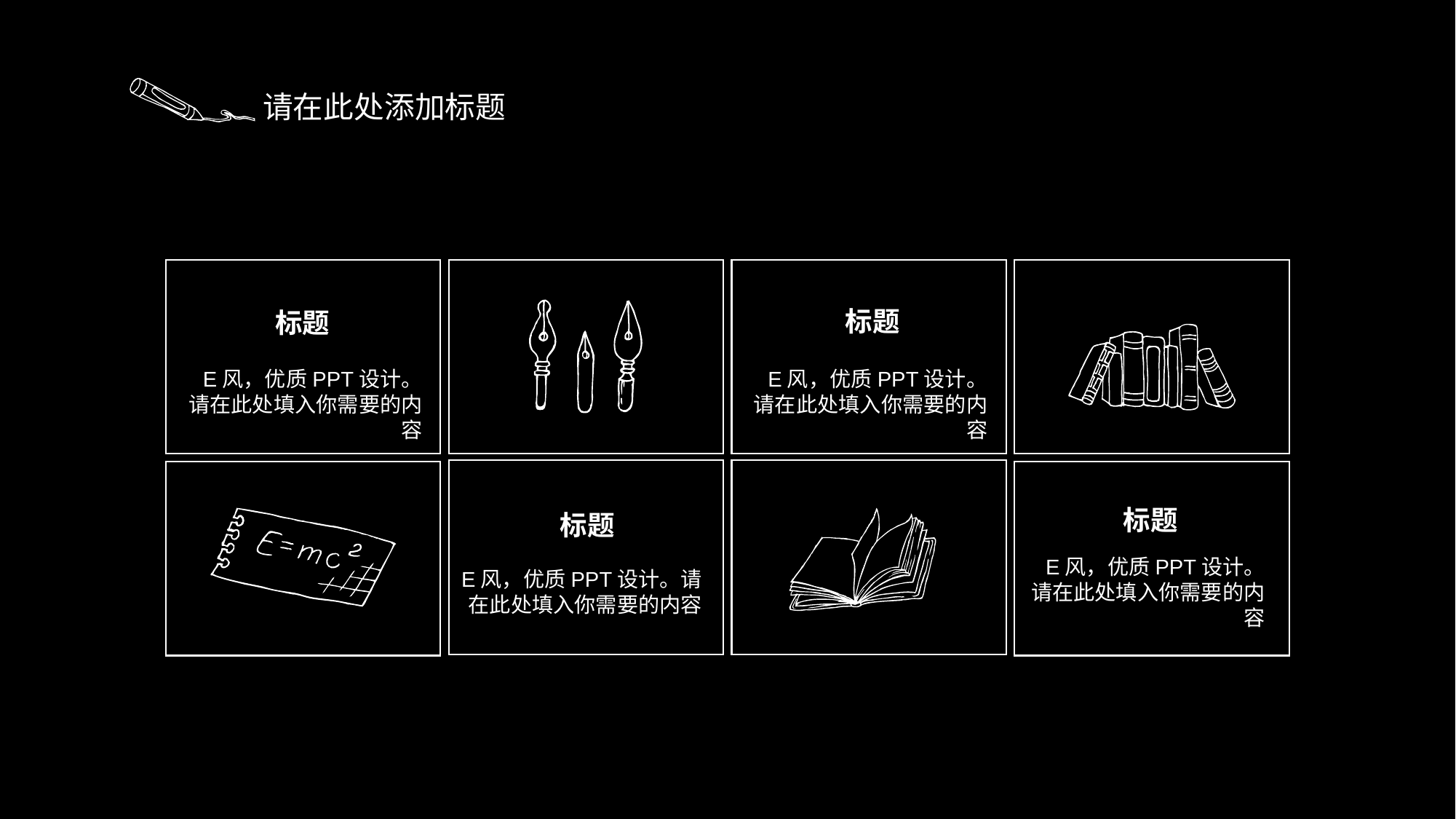

请在此处添加标题

标题

标题

E风，优质PPT设计。请在此处填入你需要的内容

E风，优质PPT设计。请在此处填入你需要的内容

标题
标题

E风，优质PPT设计。请在此处填入你需要的内容
E风，优质PPT设计。请在此处填入你需要的内容